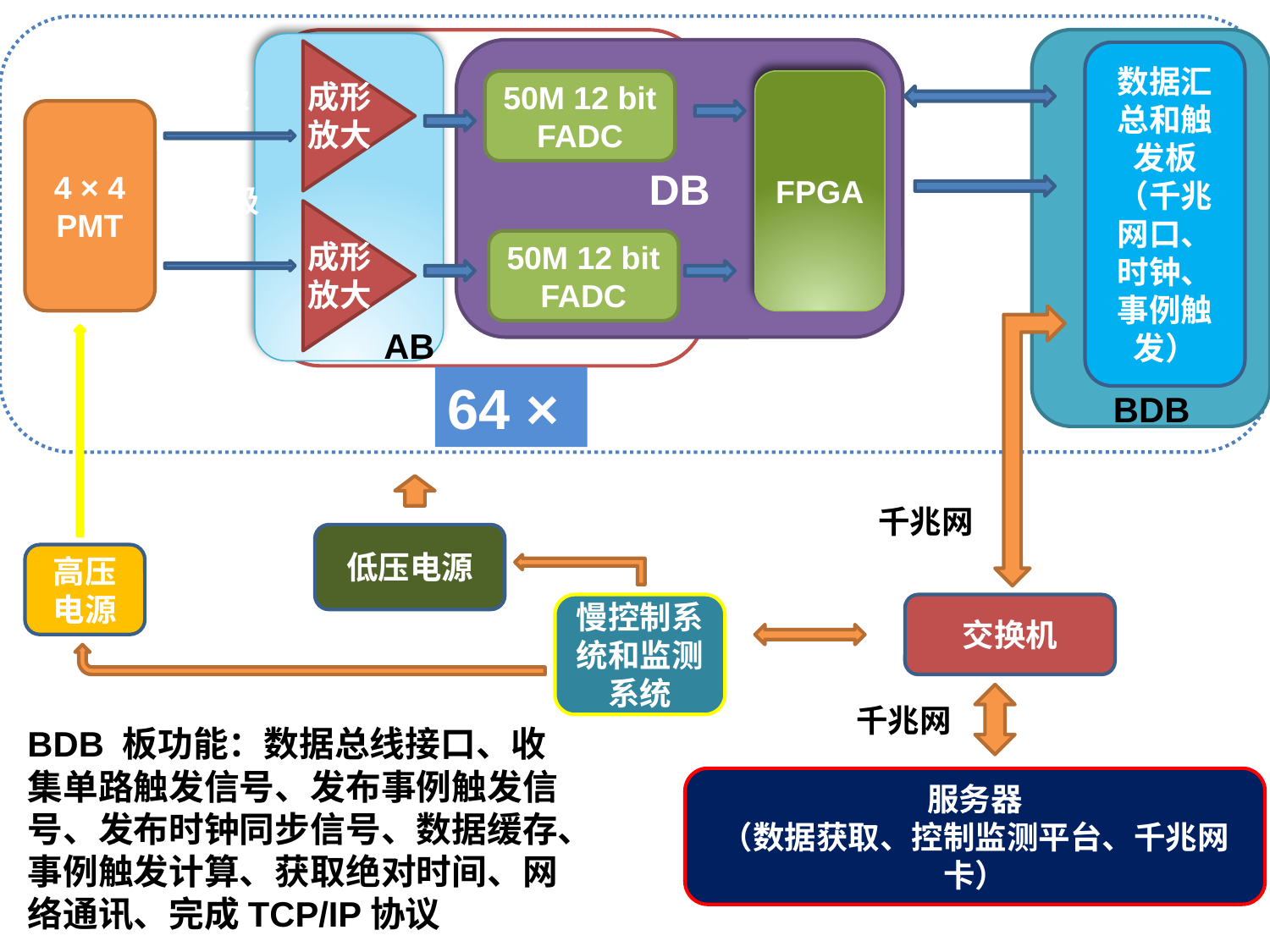

BDB
16 ×

AB
DB

成形
放大
数据汇总和触发板
（千兆网口、时钟、事例触发）
阳极
50M 12 bit FADC
FPGA

4 × 4 PMT

打拿极
(D10)

成形
放大
50M 12 bit FADC

64 ×
64 ×

千兆网

低压电源
高压
电源
慢控制系统和监测系统
交换机

千兆网
BDB 板功能：数据总线接口、收集单路触发信号、发布事例触发信号、发布时钟同步信号、数据缓存、事例触发计算、获取绝对时间、网络通讯、完成TCP/IP协议
服务器
（数据获取、控制监测平台、千兆网卡）